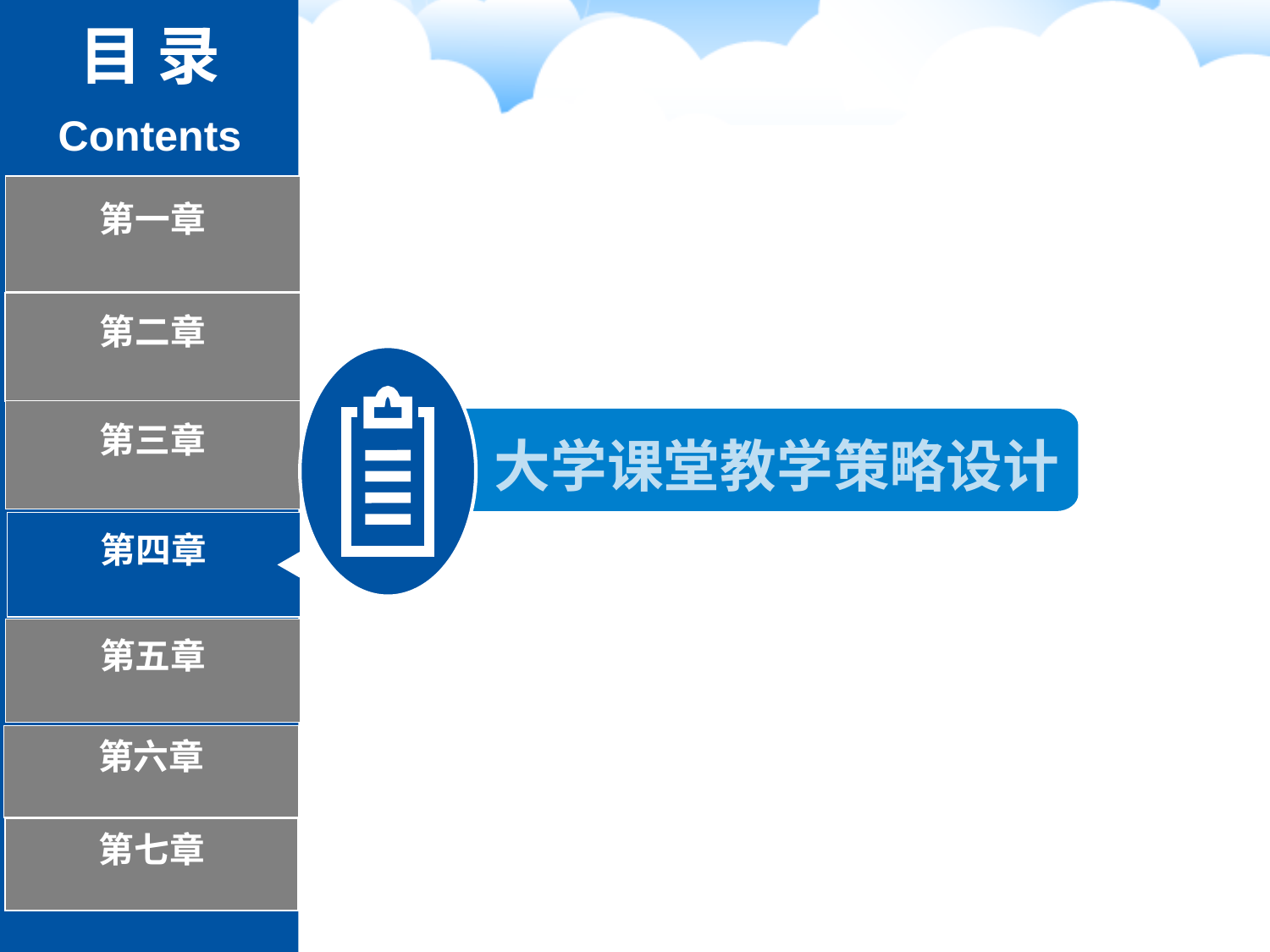

目 录
Contents
第一章

第二章

第三章

大学课堂教学策略设计
第四章

第五章

第六章

第七章